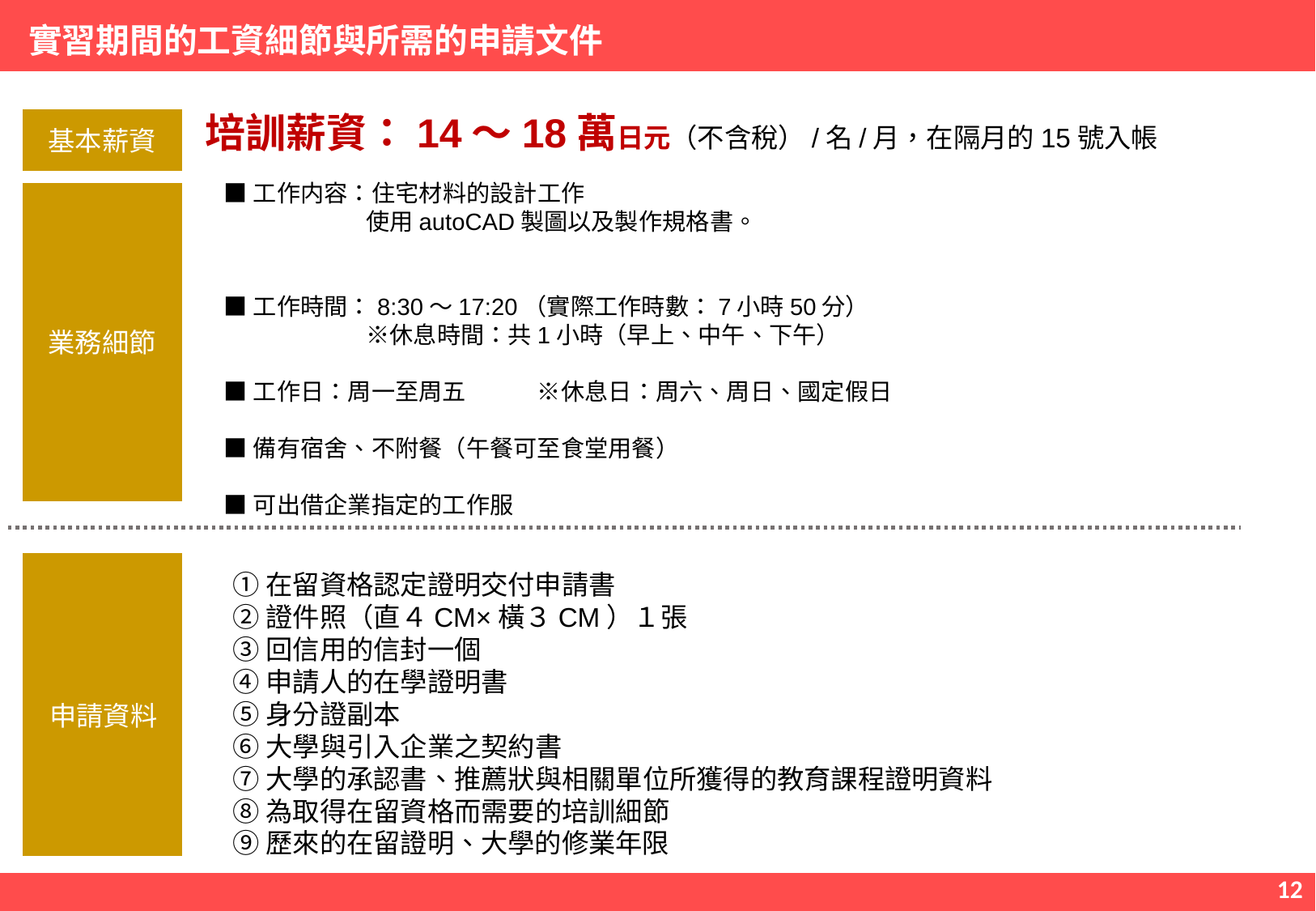

實習期間的工資細節與所需的申請文件
培訓薪資：14〜18萬日元（不含稅）/名/月，在隔月的15號入帳
基本薪資
■工作内容：住宅材料的設計工作
　　　　　　使用autoCAD製圖以及製作規格書。

■工作時間：8:30～17:20（實際工作時數：7小時50分）
　　　　　　※休息時間：共1小時（早上、中午、下午）

■工作日：周一至周五　　　※休息日：周六、周日、國定假日

■備有宿舍、不附餐（午餐可至食堂用餐）

■可出借企業指定的工作服
業務細節
基本費用

①在留資格認定證明交付申請書
②證件照（直４CM×橫３CM）１張
③回信用的信封一個
④申請人的在學證明書
⑤身分證副本
⑥大學與引入企業之契約書
⑦大學的承認書、推薦狀與相關單位所獲得的教育課程證明資料
⑧為取得在留資格而需要的培訓細節
⑨歷來的在留證明、大學的修業年限
申請資料
12